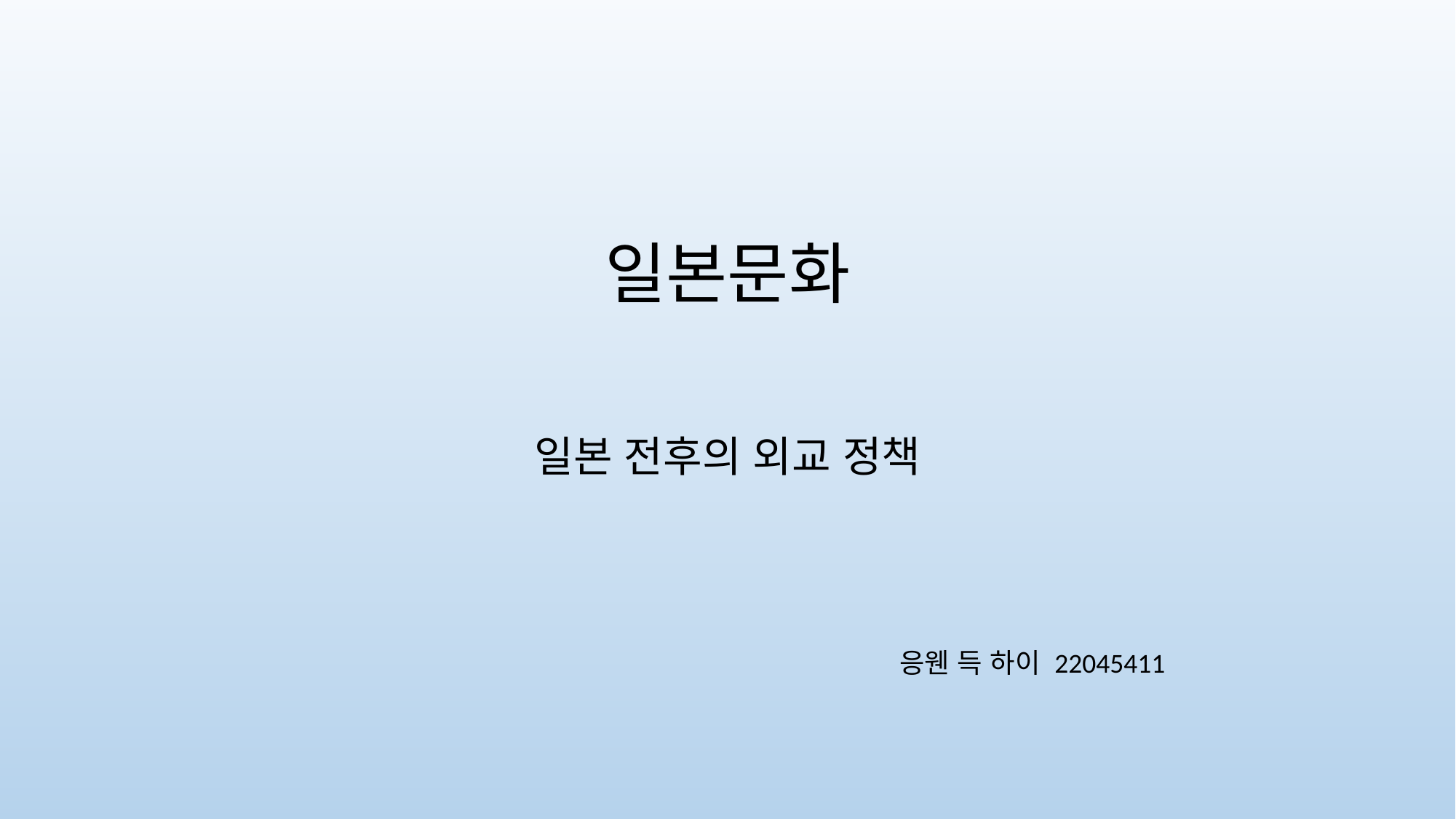

일본문화
일본 전후의 외교 정책
응웬 득 하이 22045411